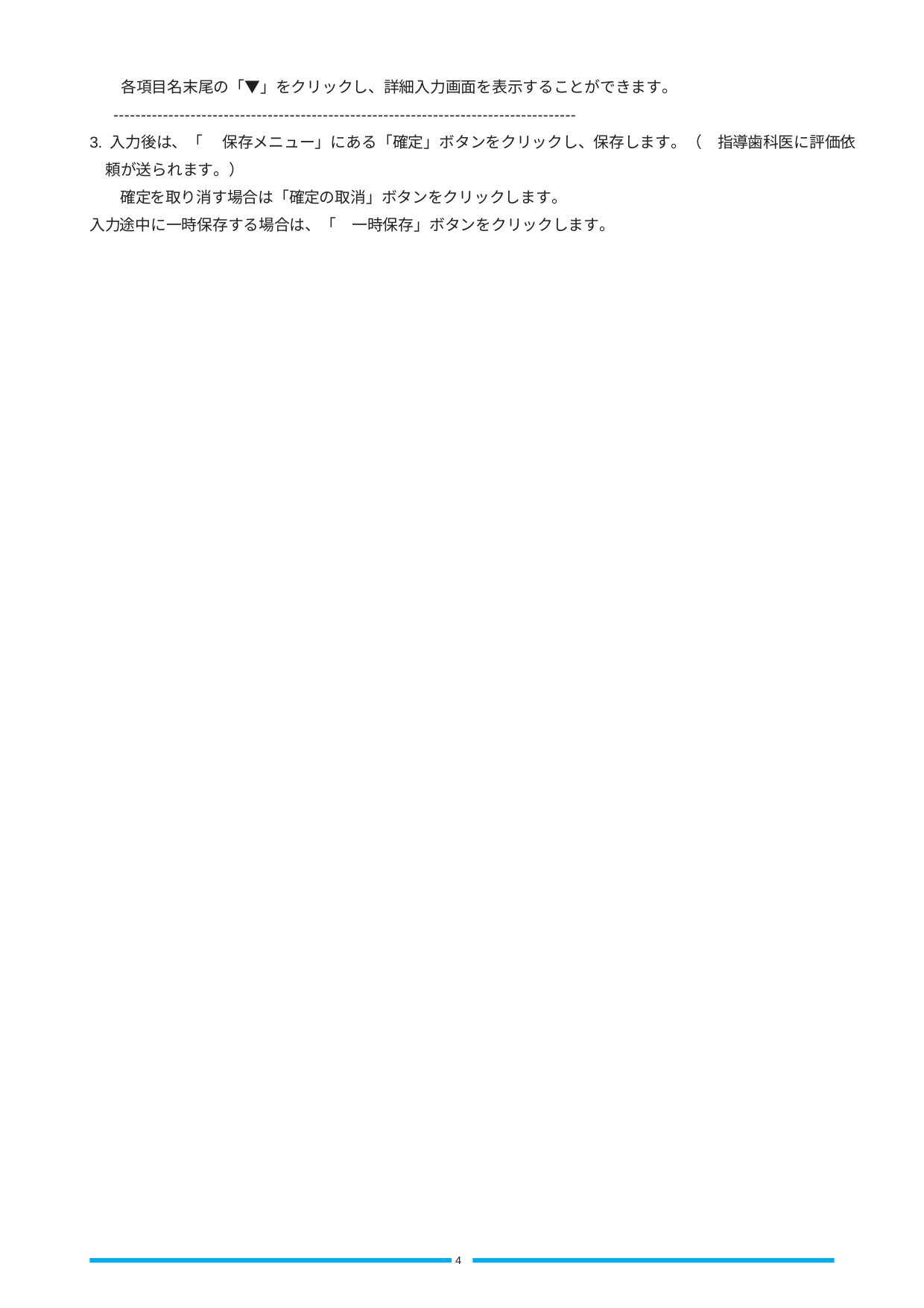

各項目名末尾の「▼」をクリックし、詳細入力画面を表示することができます。
------------------------------------------------------------------------------------
3. 入力後は、「　 保存メニュー」にある「確定」ボタンをクリックし、保存します。（　指導歯科医に評価依頼が送られます。）
　　確定を取り消す場合は「確定の取消」ボタンをクリックします。
入力途中に一時保存する場合は、「　一時保存」ボタンをクリックします。
4